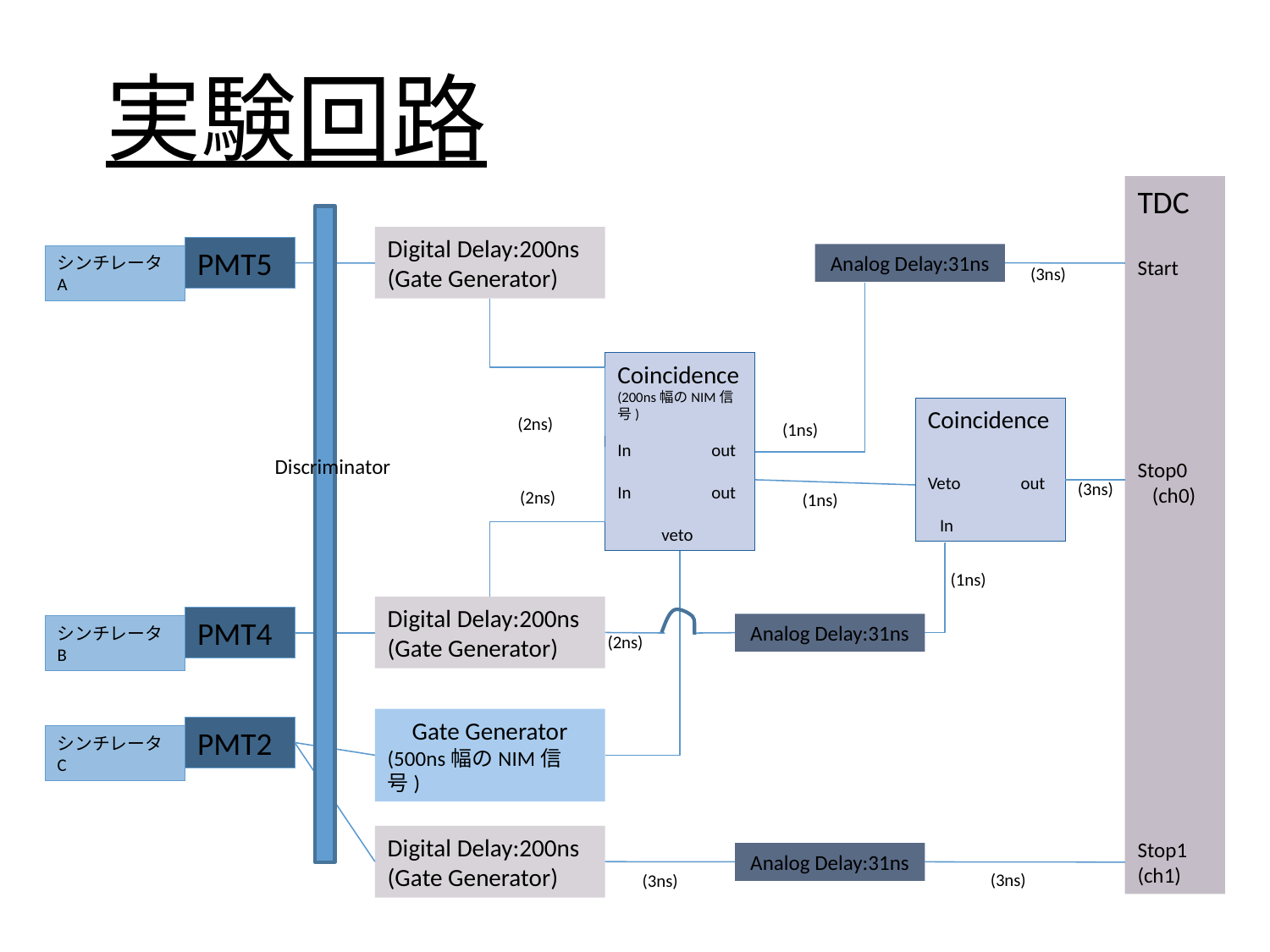

# 実験回路
TDC

Start

Stop0
   (ch0)

Stop1
(ch1)

Digital Delay:200ns
(Gate Generator)
PMT5
Analog Delay:31ns
シンチレータA
(3ns)
Coincidence
(200ns幅のNIM信号)

In                    out

In                    out

           veto
Coincidence

Veto               out

   In
(2ns)
(1ns)
Discriminator
(3ns)
(2ns)
(1ns)
(1ns)
Digital Delay:200ns
(Gate Generator)
PMT4

Analog Delay:31ns
シンチレータB
(2ns)
Gate Generator
(500ns幅のNIM信号)
PMT2
シンチレータC
Digital Delay:200ns
(Gate Generator)
Analog Delay:31ns
(3ns)
(3ns)